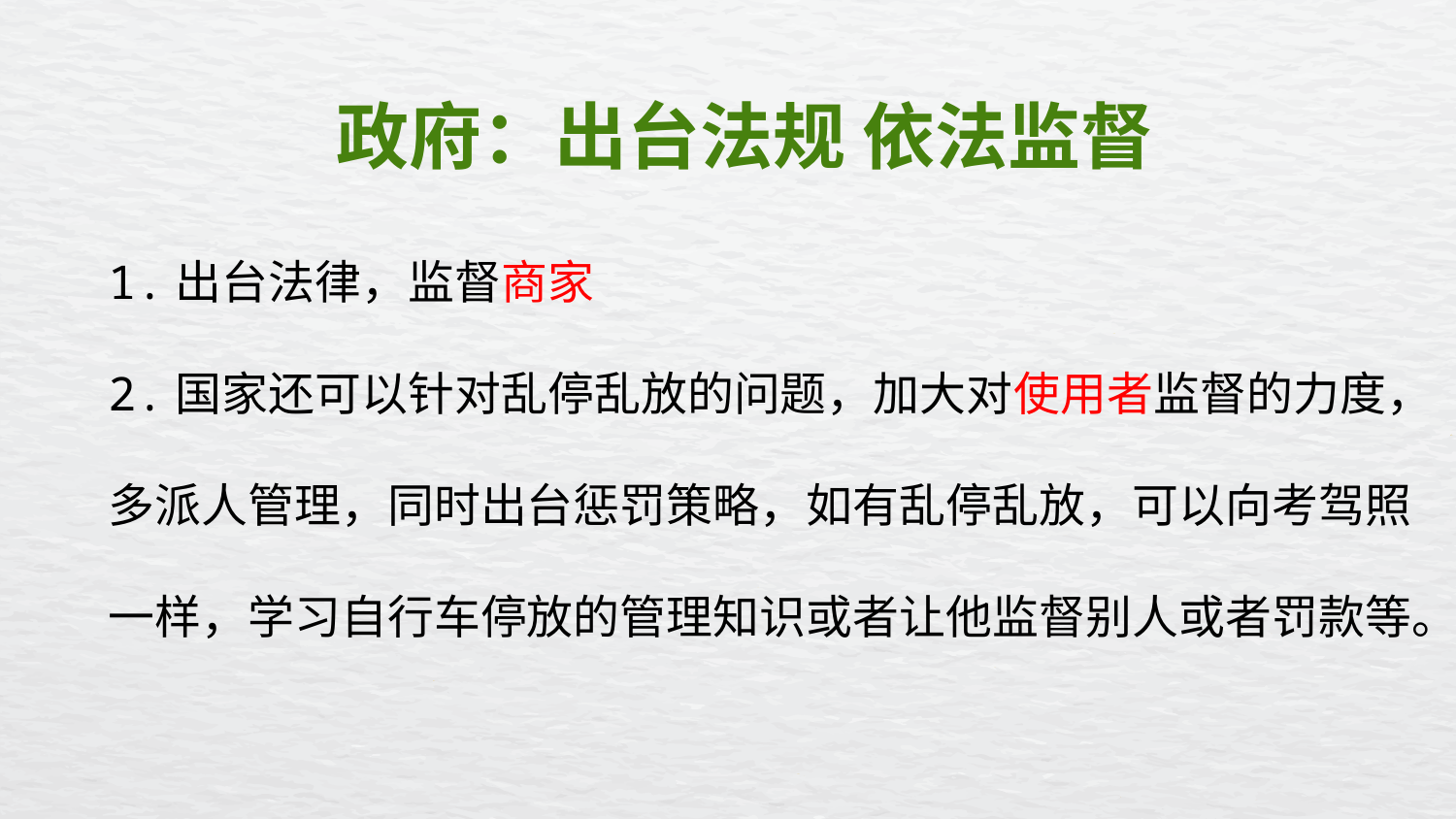

政府：出台法规 依法监督
1.出台法律，监督商家
2.国家还可以针对乱停乱放的问题，加大对使用者监督的力度，多派人管理，同时出台惩罚策略，如有乱停乱放，可以向考驾照一样，学习自行车停放的管理知识或者让他监督别人或者罚款等。